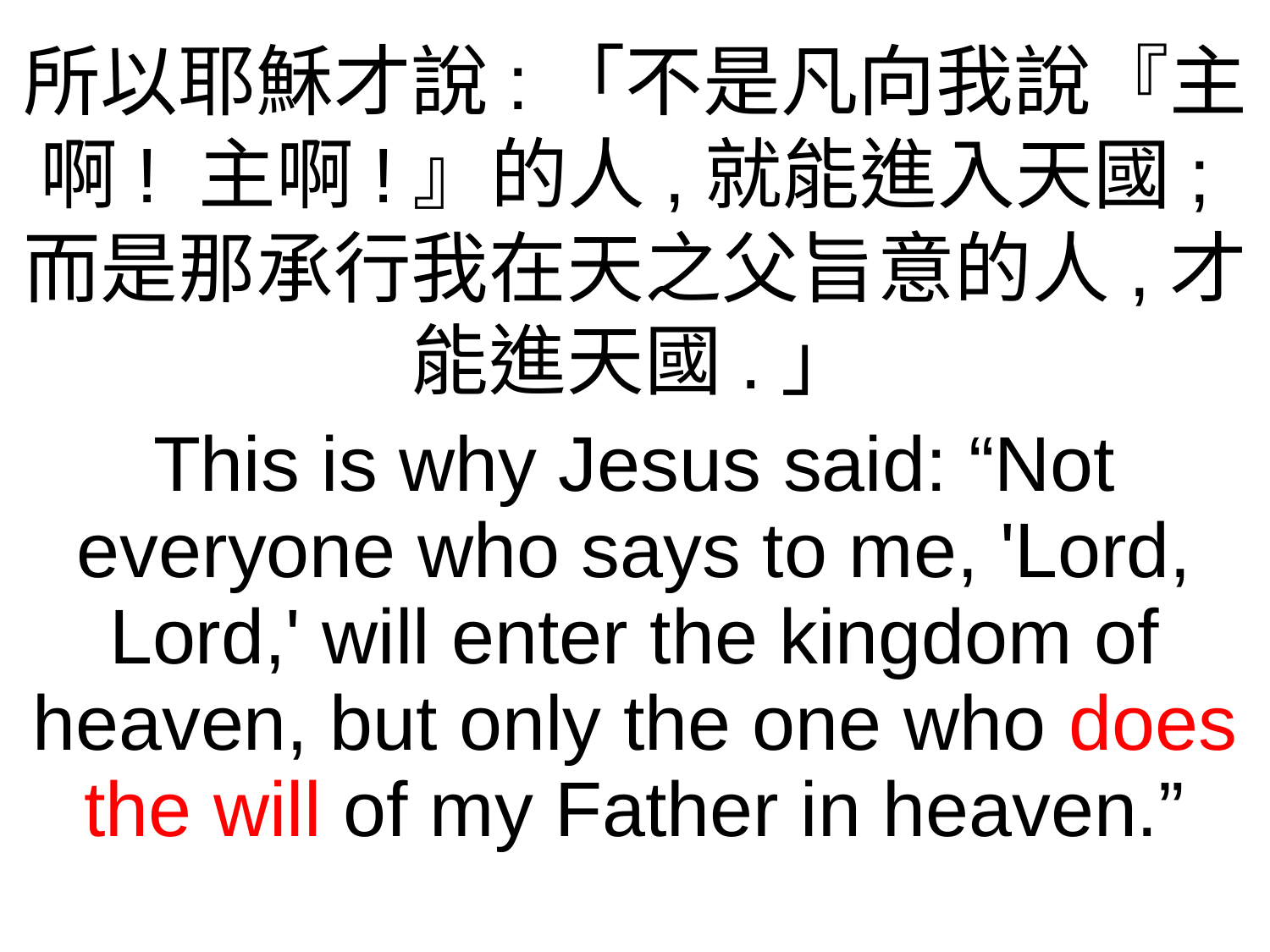

所以耶穌才說:「不是凡向我說『主啊! 主啊!』的人,就能進入天國;而是那承行我在天之父旨意的人,才能進天國.」
This is why Jesus said: “Not everyone who says to me, 'Lord, Lord,' will enter the kingdom of heaven, but only the one who does the will of my Father in heaven.”